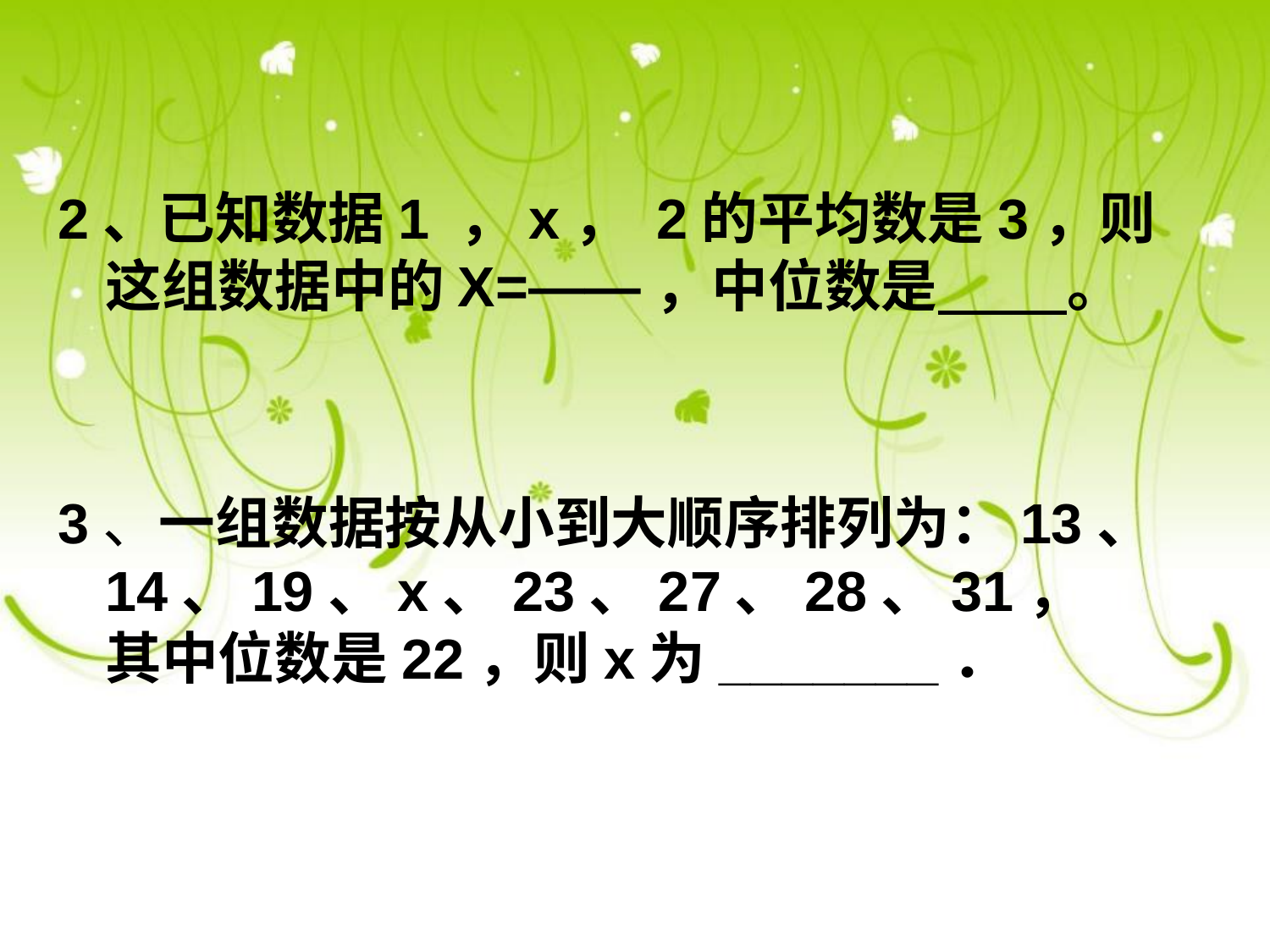

2、已知数据1 ，x， 2的平均数是3，则这组数据中的X=——，中位数是          。

3、一组数据按从小到大顺序排列为：13、14、19、x、23、27、28、31，其中位数是22，则x为_______．